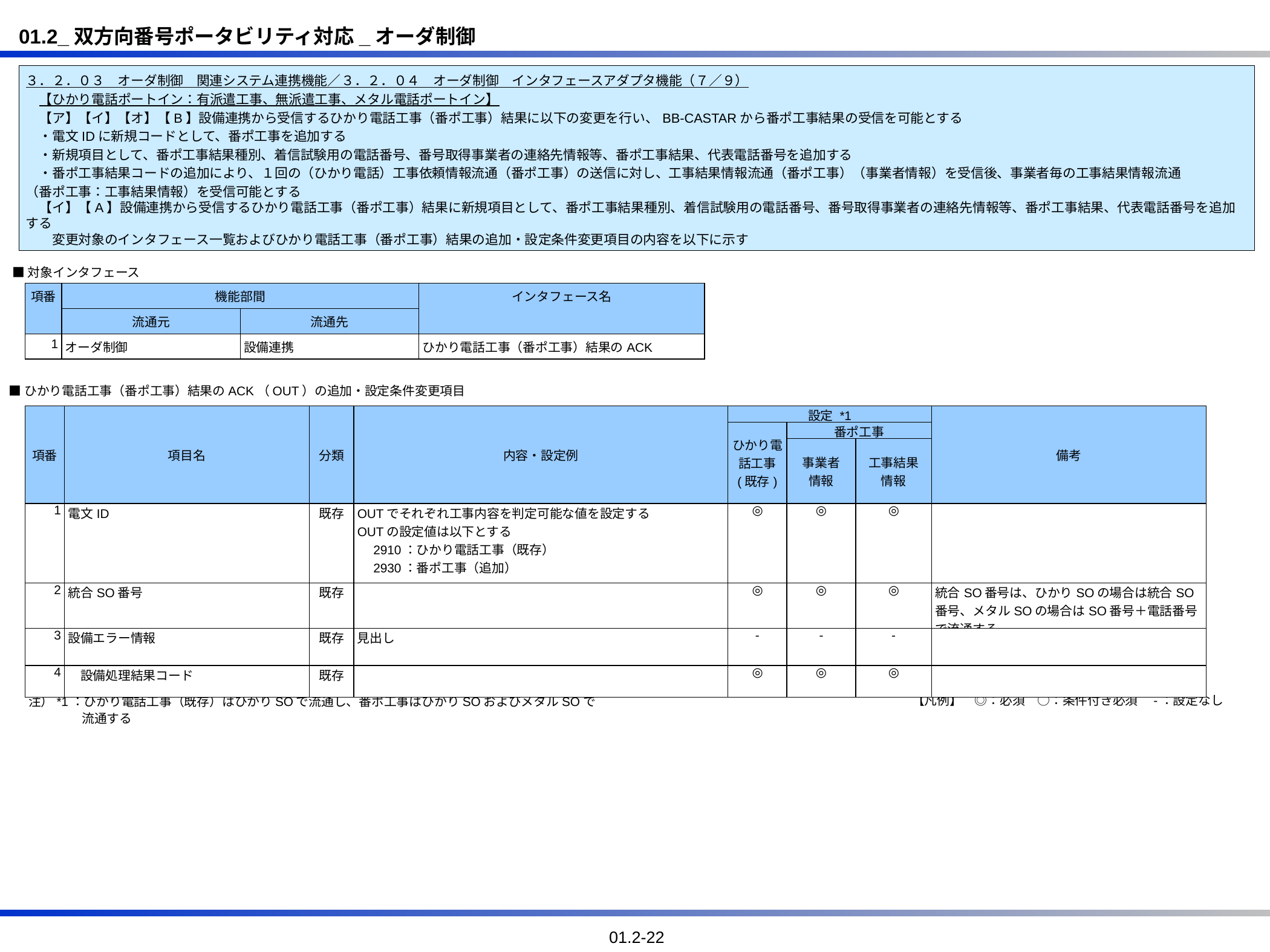

３．２．０３　オーダ制御　関連システム連携機能／３．２．０４　オーダ制御　インタフェースアダプタ機能（７／９）
　【ひかり電話ポートイン：有派遣工事、無派遣工事、メタル電話ポートイン】
　【ア】【イ】【オ】【B】設備連携から受信するひかり電話工事（番ポ工事）結果に以下の変更を行い、BB-CASTARから番ポ工事結果の受信を可能とする
　・電文IDに新規コードとして、番ポ工事を追加する
　・新規項目として、番ポ工事結果種別、着信試験用の電話番号、番号取得事業者の連絡先情報等、番ポ工事結果、代表電話番号を追加する
　・番ポ工事結果コードの追加により、１回の（ひかり電話）工事依頼情報流通（番ポ工事）の送信に対し、工事結果情報流通（番ポ工事）（事業者情報）を受信後、事業者毎の工事結果情報流通
（番ポ工事：工事結果情報）を受信可能とする
　【イ】【A】設備連携から受信するひかり電話工事（番ポ工事）結果に新規項目として、番ポ工事結果種別、着信試験用の電話番号、番号取得事業者の連絡先情報等、番ポ工事結果、代表電話番号を追加する
　　変更対象のインタフェース一覧およびひかり電話工事（番ポ工事）結果の追加・設定条件変更項目の内容を以下に示す
■対象インタフェース
| 項番 | 機能部間 |  | インタフェース名 |
| --- | --- | --- | --- |
|  | 流通元 | 流通先 |  |
| 1 | オーダ制御 | 設備連携 | ひかり電話工事（番ポ工事）結果のACK |
■ひかり電話工事（番ポ工事）結果のACK（OUT）の追加・設定条件変更項目
| 項番 | 項目名 | 分類 | 内容・設定例 | 設定 \*1 | 設定 |  | 備考 |
| --- | --- | --- | --- | --- | --- | --- | --- |
|  |  |  |  | ひかり電話工事 (既存) | 番ポ工事 |  |  |
|  |  |  |  |  | 事業者 情報 | 工事結果 情報 |  |
| 1 | 電文ID | 既存 | OUTでそれぞれ工事内容を判定可能な値を設定する OUTの設定値は以下とする 　2910：ひかり電話工事（既存） 　2930：番ポ工事（追加） | ◎ | ◎ | ◎ |  |
| 2 | 統合SO番号 | 既存 |  | ◎ | ◎ | ◎ | 統合SO番号は、ひかりSOの場合は統合SO番号、メタルSOの場合はSO番号＋電話番号で流通する |
| 3 | 設備エラー情報 | 既存 | 見出し | - | - | - |  |
| 4 | 設備処理結果コード | 既存 |  | ◎ | ◎ | ◎ |  |
【凡例】　◎：必須　○：条件付き必須　-：設定なし
注）*1：ひかり電話工事（既存）はひかりSOで流通し、番ポ工事はひかりSOおよびメタルSOで流通する
01.2-22